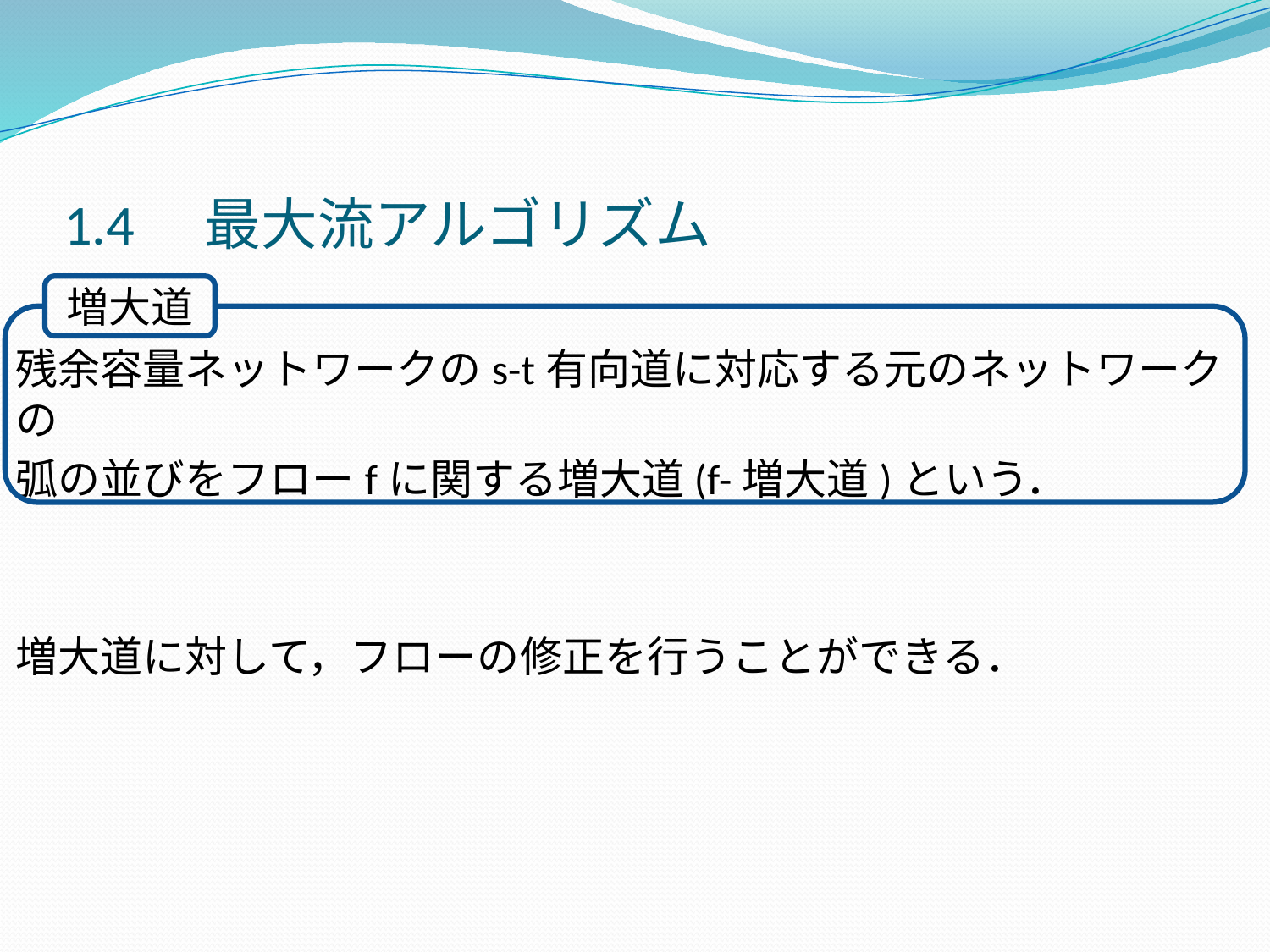

1.4　最大流アルゴリズム
増大道

残余容量ネットワークのs-t有向道に対応する元のネットワークの
弧の並びをフローfに関する増大道(f-増大道)という．

増大道に対して，フローの修正を行うことができる．